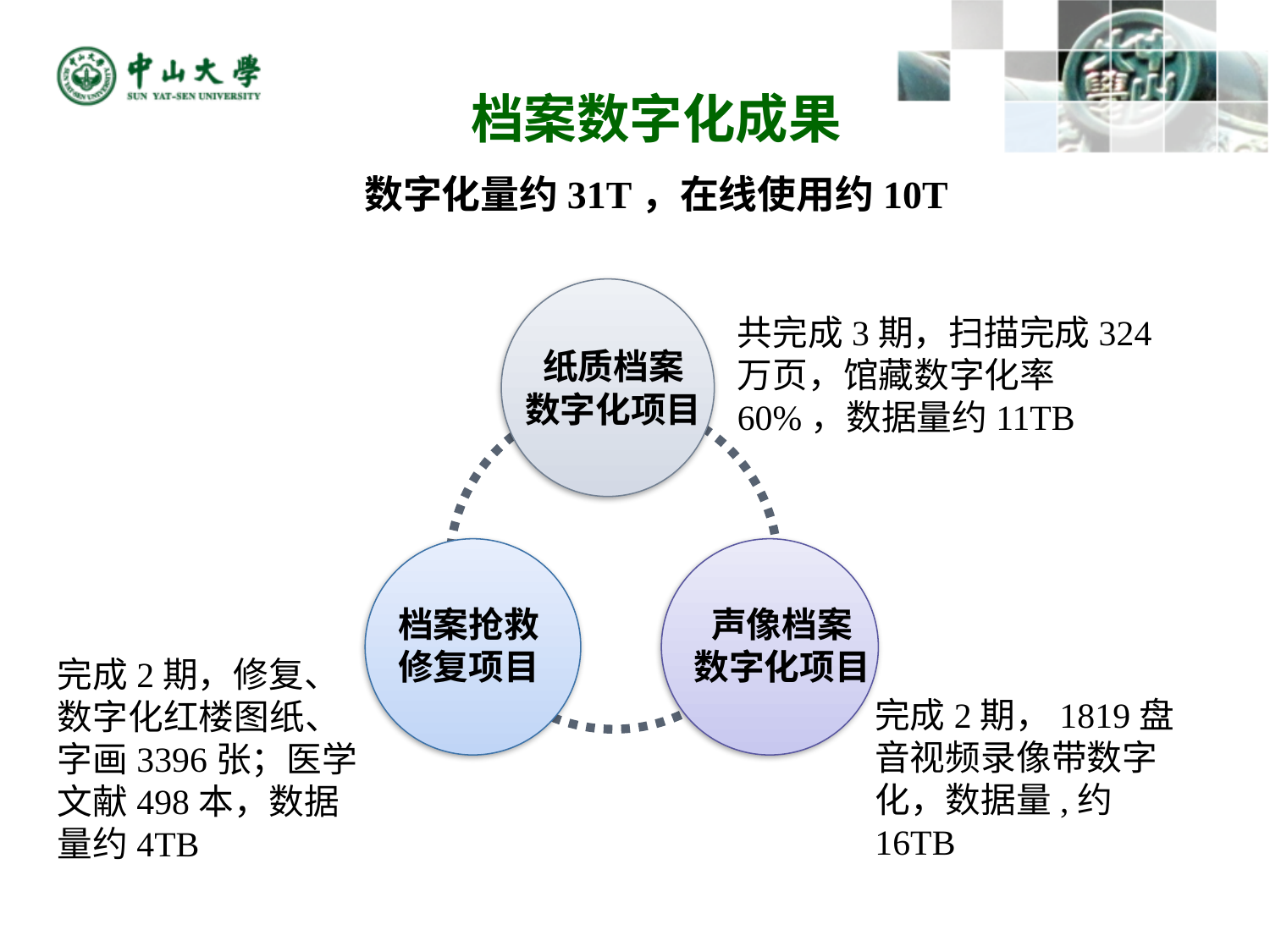

档案数字化成果
数字化量约31T，在线使用约10T

共完成3期，扫描完成324万页，馆藏数字化率60%，数据量约11TB
纸质档案
数字化项目

档案抢救
修复项目
声像档案
数字化项目
Diagram
 2
Diagram
 3
Diagram
 2
Diagram
3
完成2期，修复、数字化红楼图纸、字画3396张；医学文献498本，数据量约4TB
完成2期，1819盘音视频录像带数字化，数据量,约16TB
48